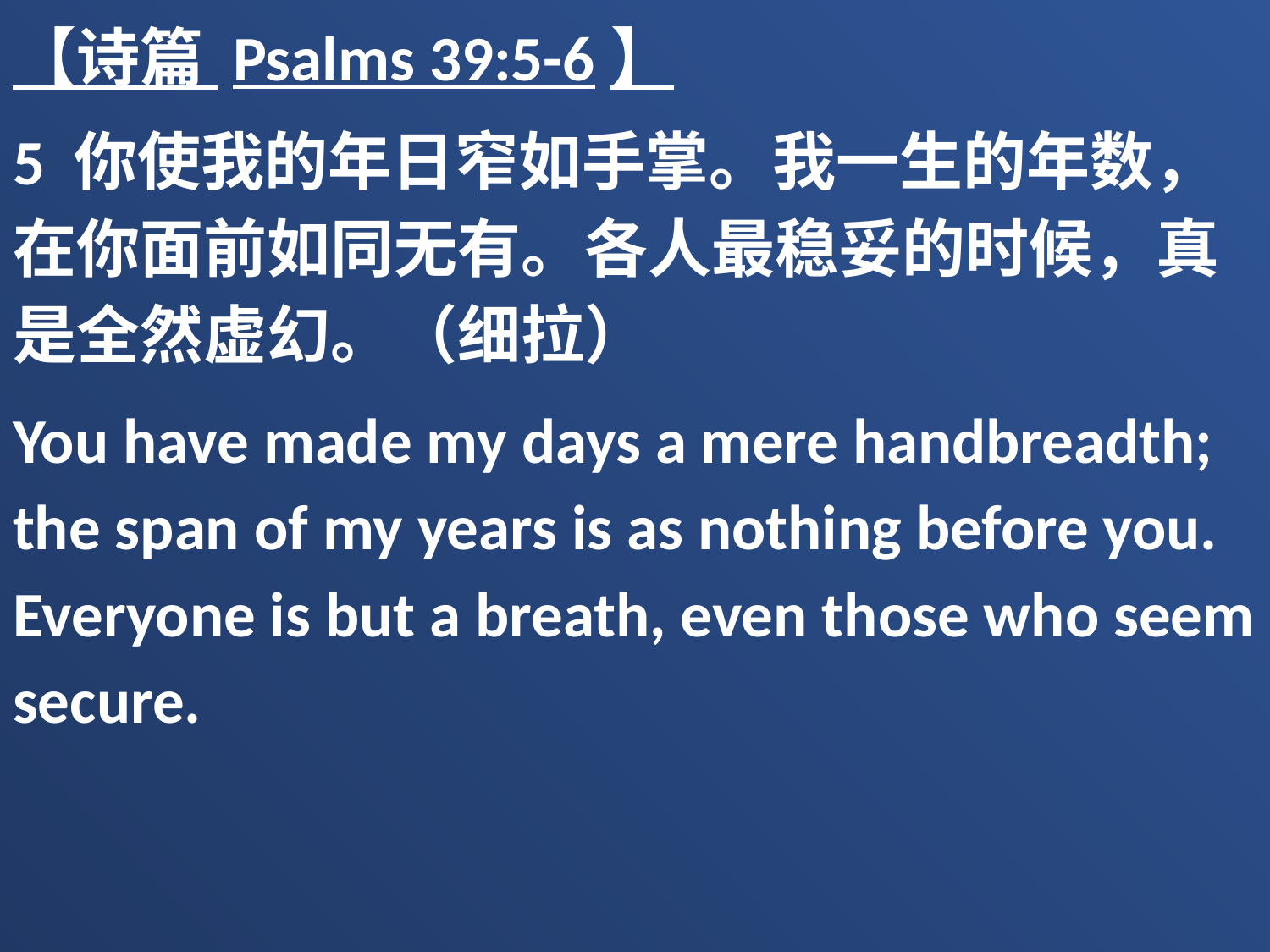

【诗篇 Psalms 39:5-6】
5 你使我的年日窄如手掌。我一生的年数，在你面前如同无有。各人最稳妥的时候，真是全然虚幻。（细拉）
You have made my days a mere handbreadth; the span of my years is as nothing before you. Everyone is but a breath, even those who seem secure.